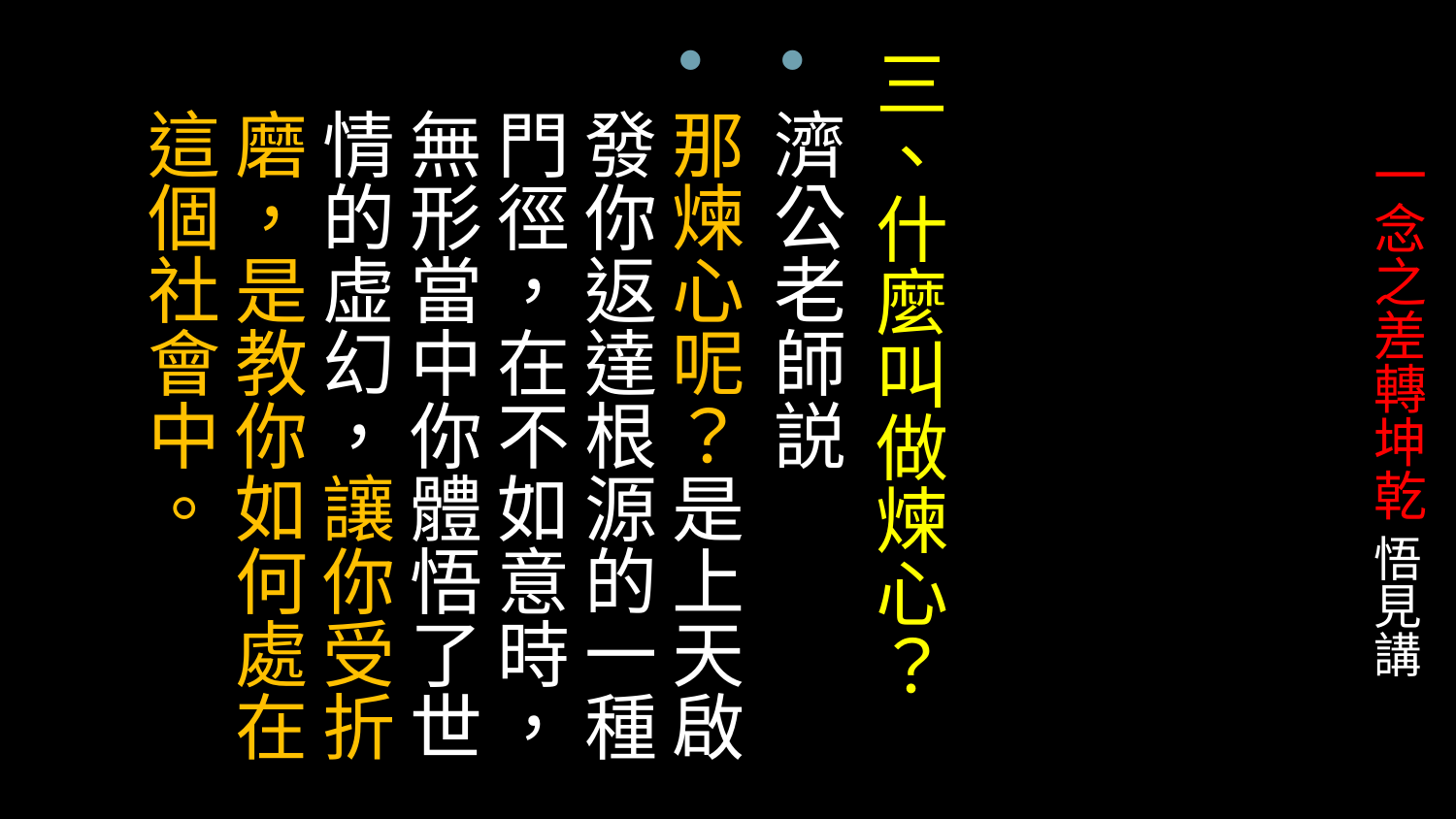

三、什麼叫做煉心？
濟公老師説
那煉心呢？是上天啟發你返達根源的一種門徑，在不如意時，無形當中你體悟了世情的虚幻，讓你受折磨，是教你如何處在這個社會中。

# 一念之差轉坤乾 悟見講